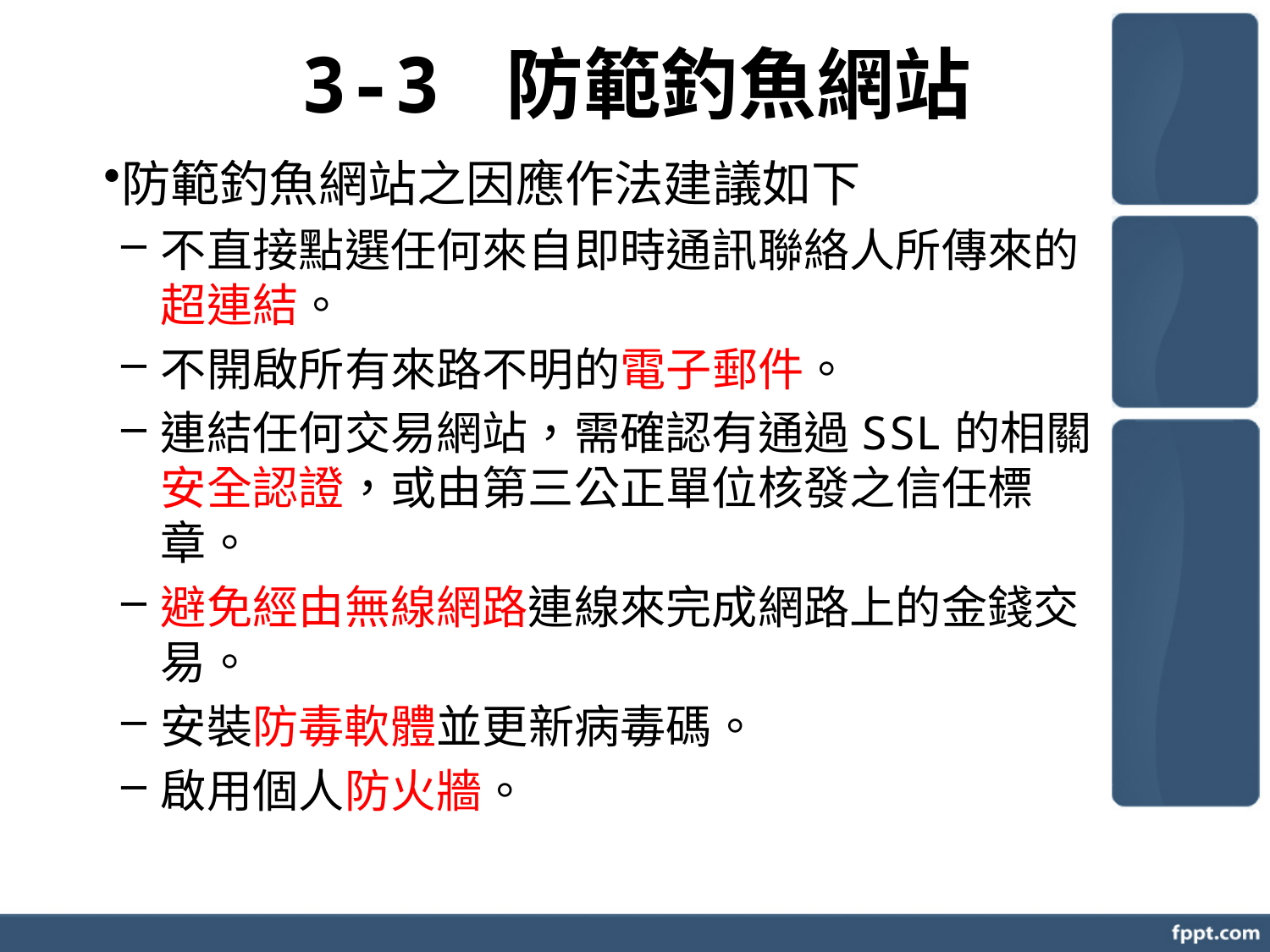

3-3 防範釣魚網站
防範釣魚網站之因應作法建議如下
不直接點選任何來自即時通訊聯絡人所傳來的超連結。
不開啟所有來路不明的電子郵件。
連結任何交易網站，需確認有通過SSL的相關安全認證，或由第三公正單位核發之信任標章。
避免經由無線網路連線來完成網路上的金錢交易。
安裝防毒軟體並更新病毒碼。
啟用個人防火牆。